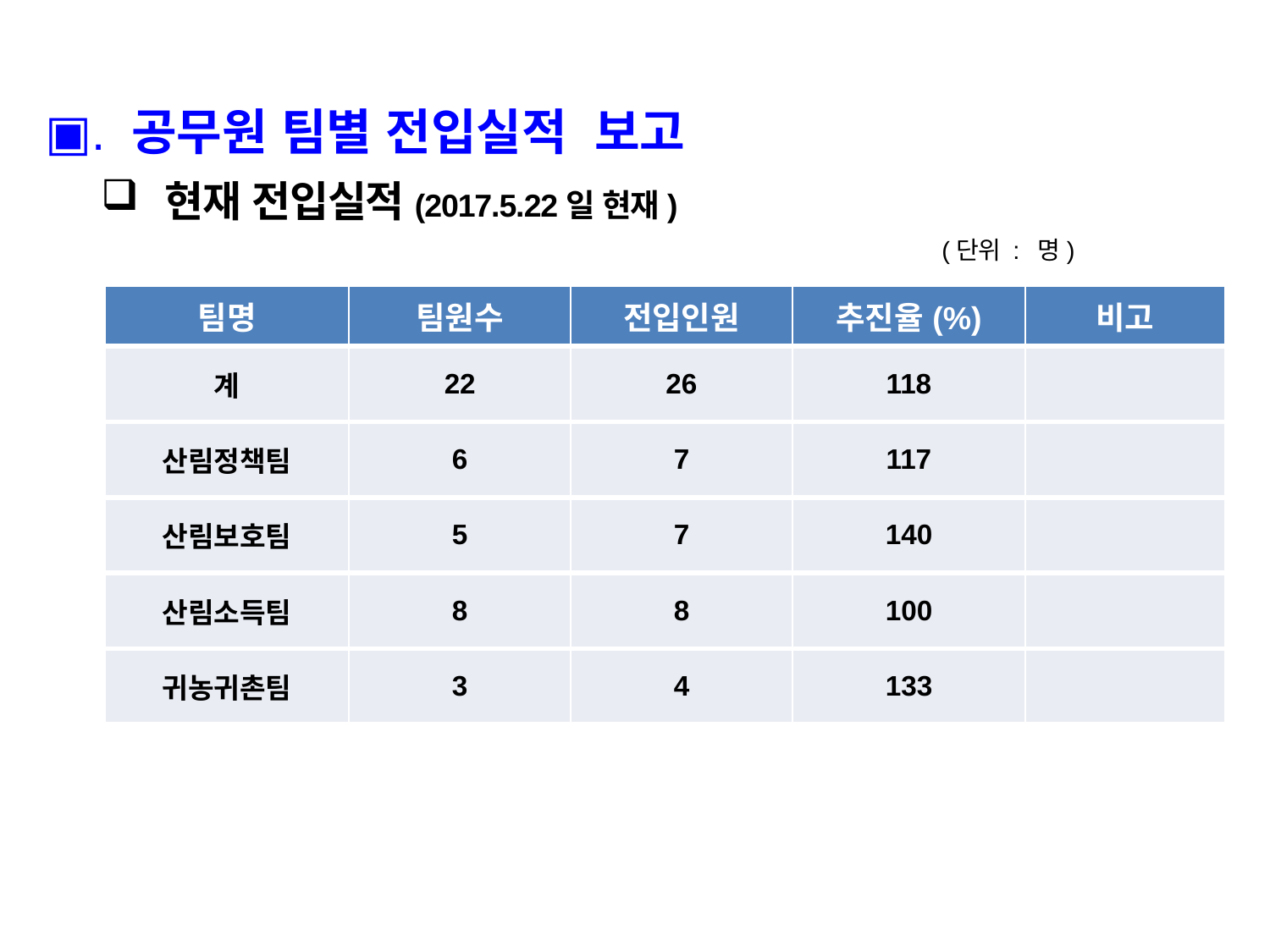

▣. 공무원 팀별 전입실적  보고
현재 전입실적(2017.5.22일 현재)
                                                                                                                                          (단위 :  명)

| 팀명 | 팀원수 | 전입인원 | 추진율(%) | 비고 |
| --- | --- | --- | --- | --- |
| 계 | 22 | 26 | 118 |  |
| 산림정책팀 | 6 | 7 | 117 |  |
| 산림보호팀 | 5 | 7 | 140 |  |
| 산림소득팀 | 8 | 8 | 100 |  |
| 귀농귀촌팀 | 3 | 4 | 133 |  |